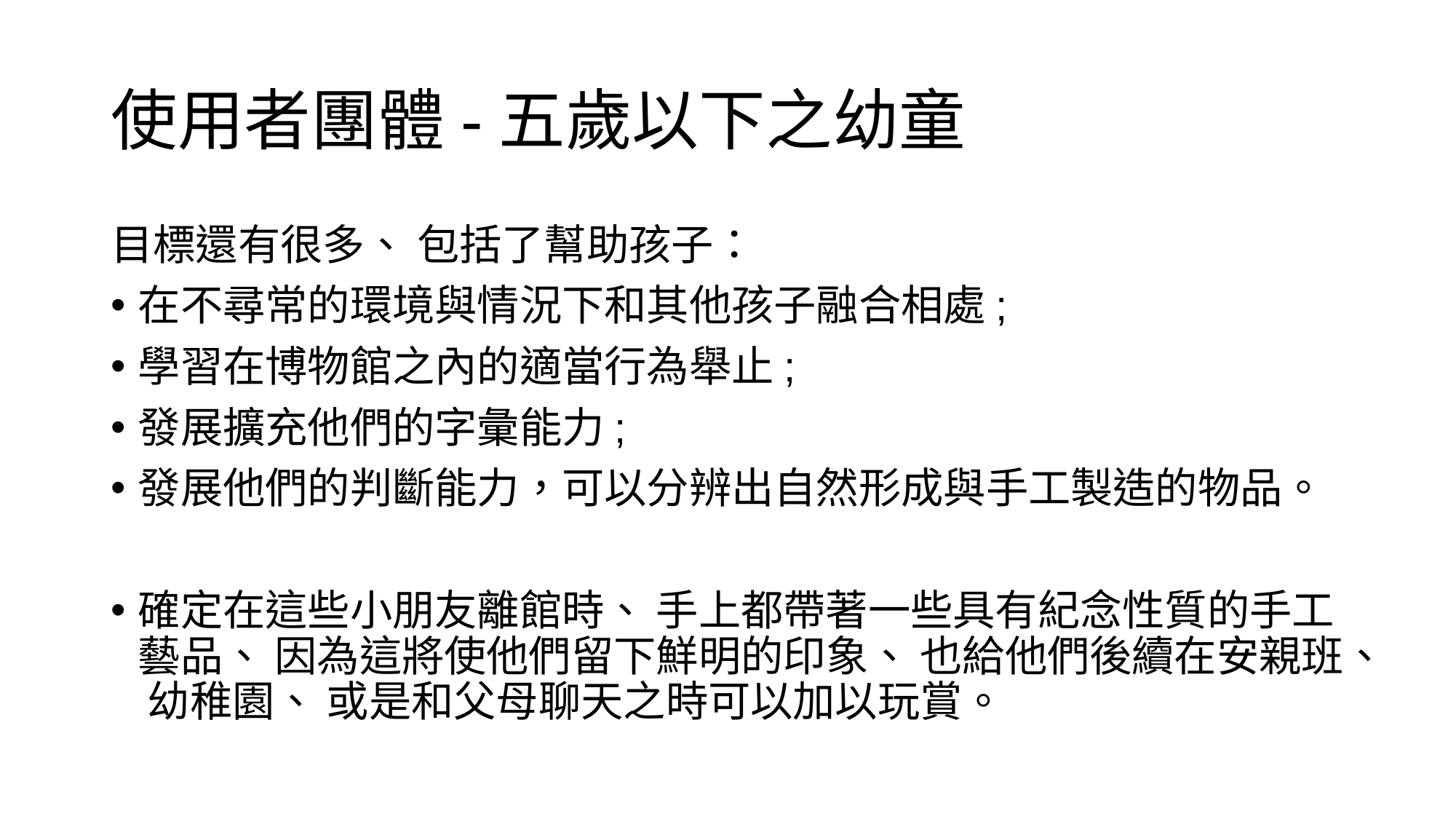

# 使用者團體-五歲以下之幼童
目標還有很多、 包括了幫助孩子：
在不尋常的環境與情況下和其他孩子融合相處;
學習在博物館之內的適當行為舉止;
發展擴充他們的字彙能力;
發展他們的判斷能力，可以分辨出自然形成與手工製造的物品。

確定在這些小朋友離館時、 手上都帶著一些具有紀念性質的手工藝品、 因為這將使他們留下鮮明的印象、 也給他們後續在安親班、 幼稚園、 或是和父母聊天之時可以加以玩賞。